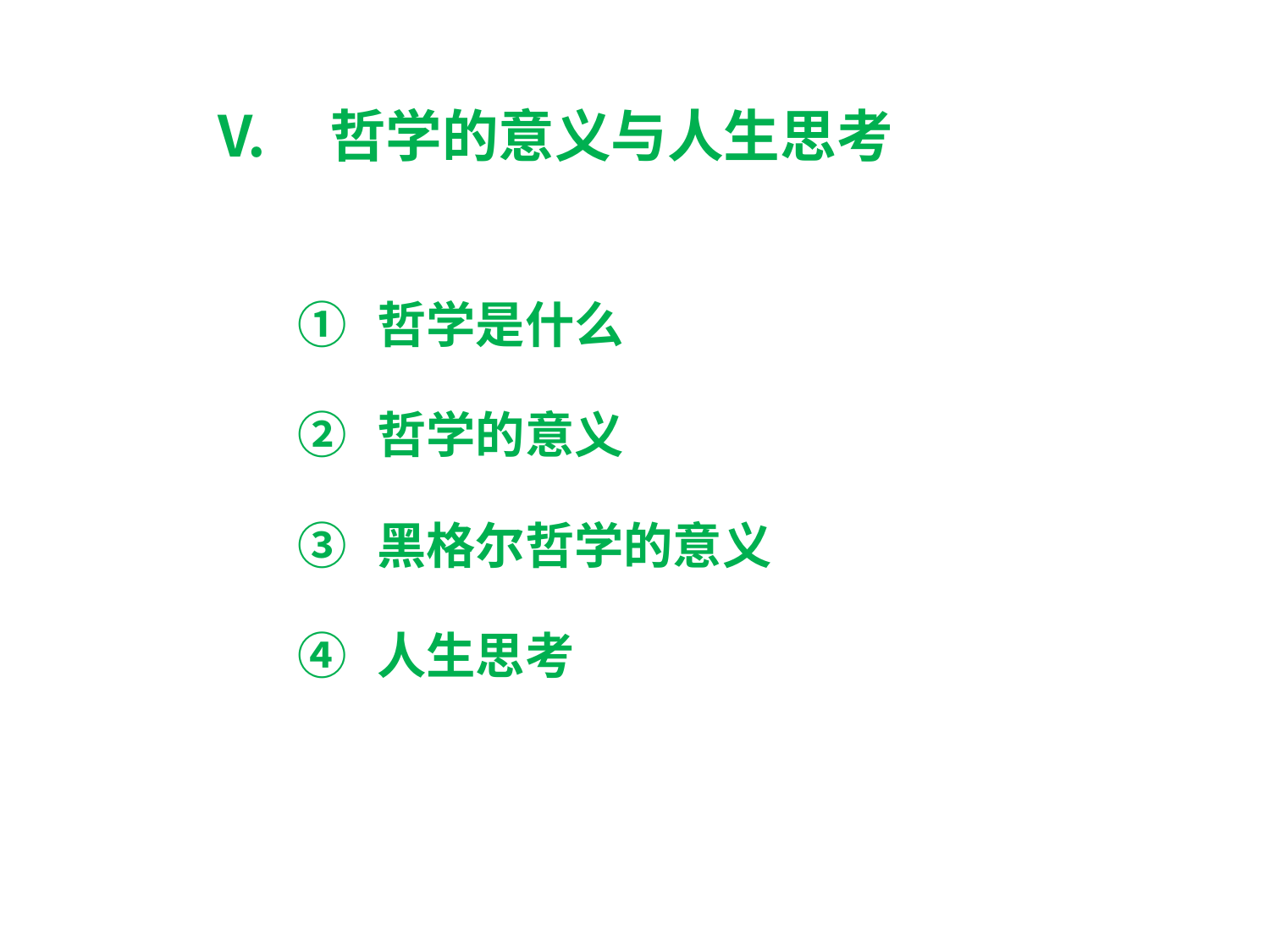

哲学的意义与人生思考
哲学是什么
哲学的意义
黑格尔哲学的意义
人生思考